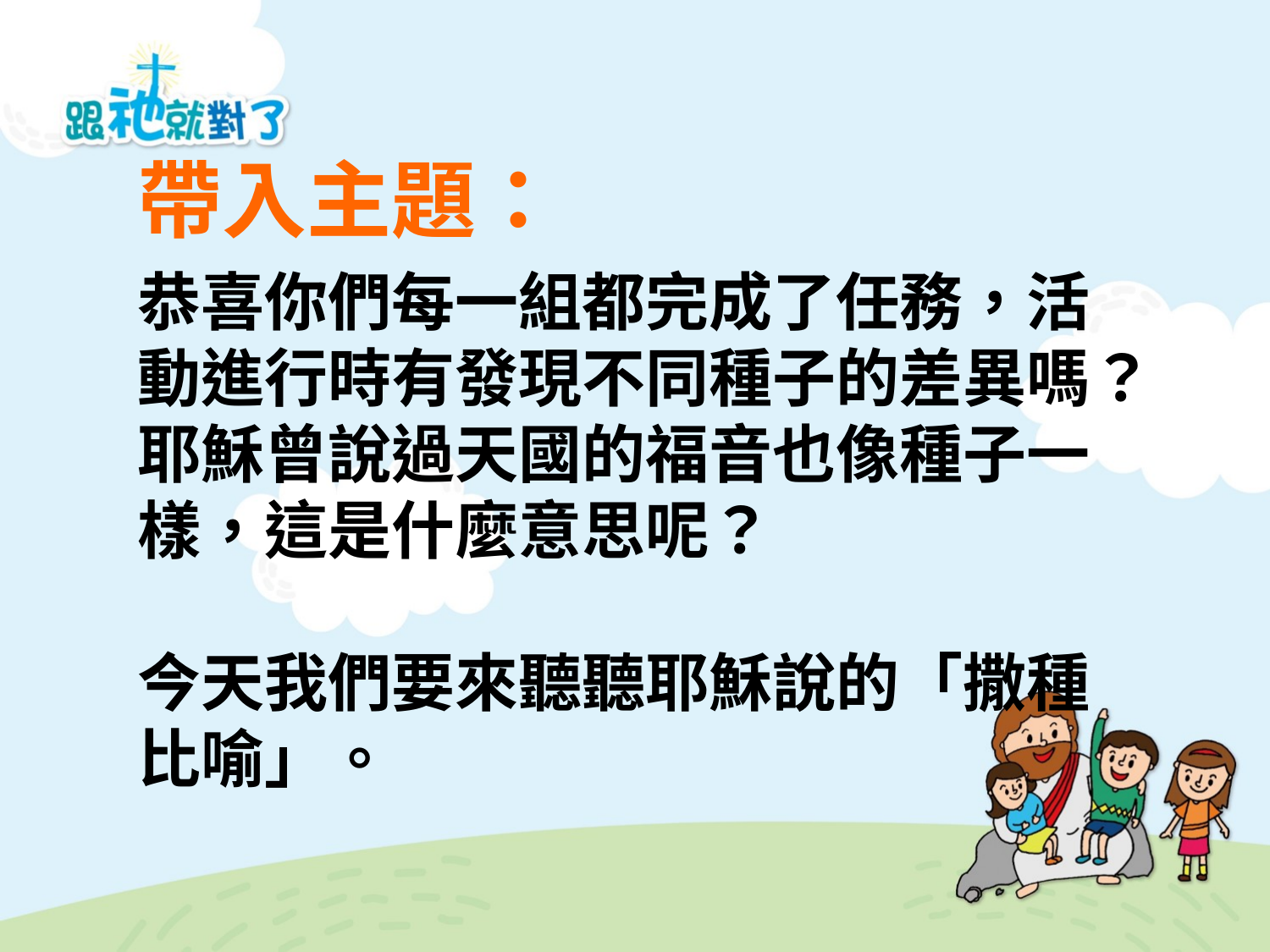

帶入主題：
恭喜你們每一組都完成了任務，活動進行時有發現不同種子的差異嗎？耶穌曾說過天國的福音也像種子一樣，這是什麼意思呢？

今天我們要來聽聽耶穌說的「撒種比喻」。